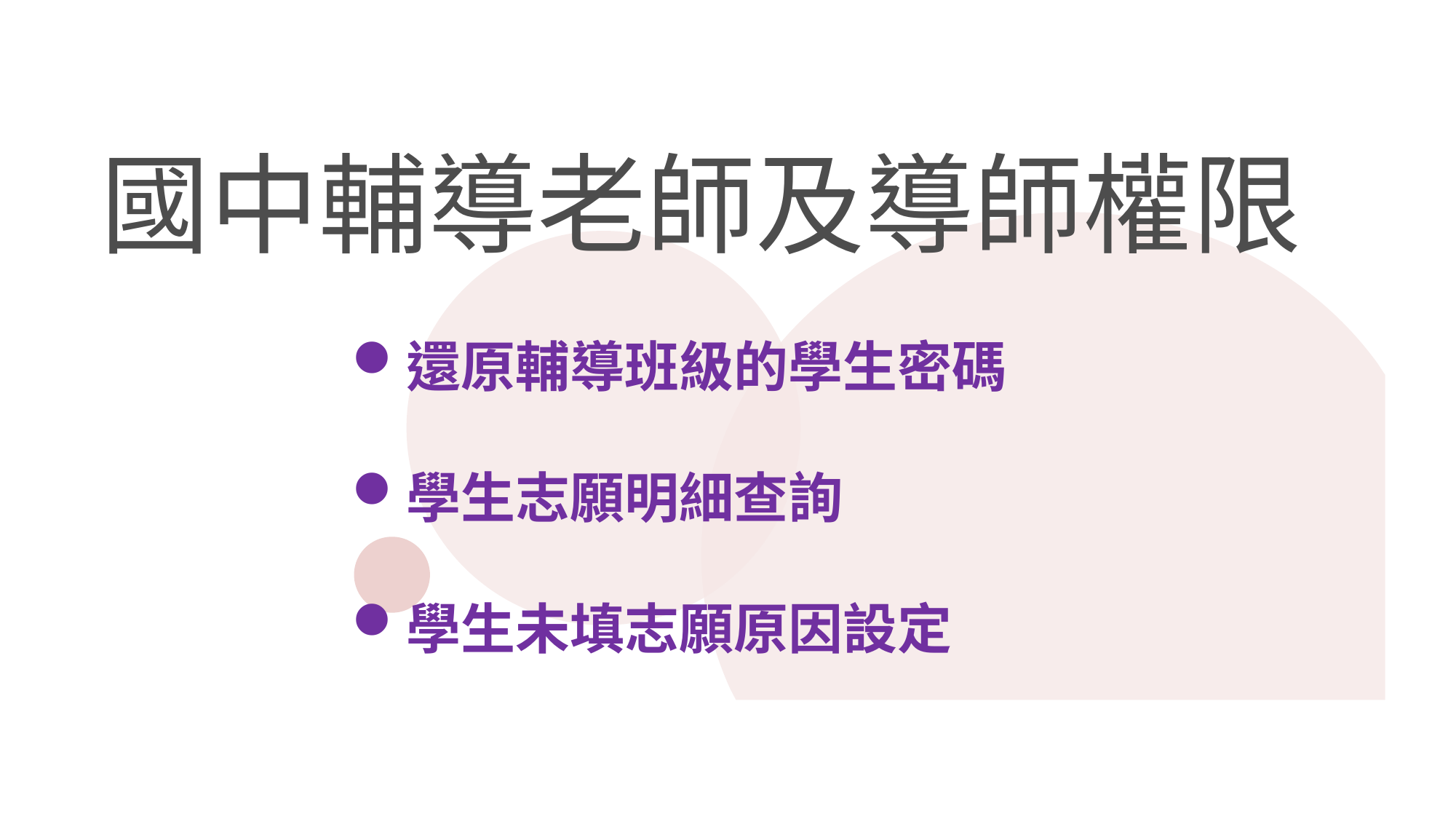

國中輔導老師及導師權限

還原輔導班級的學生密碼
學生志願明細查詢
學生未填志願原因設定